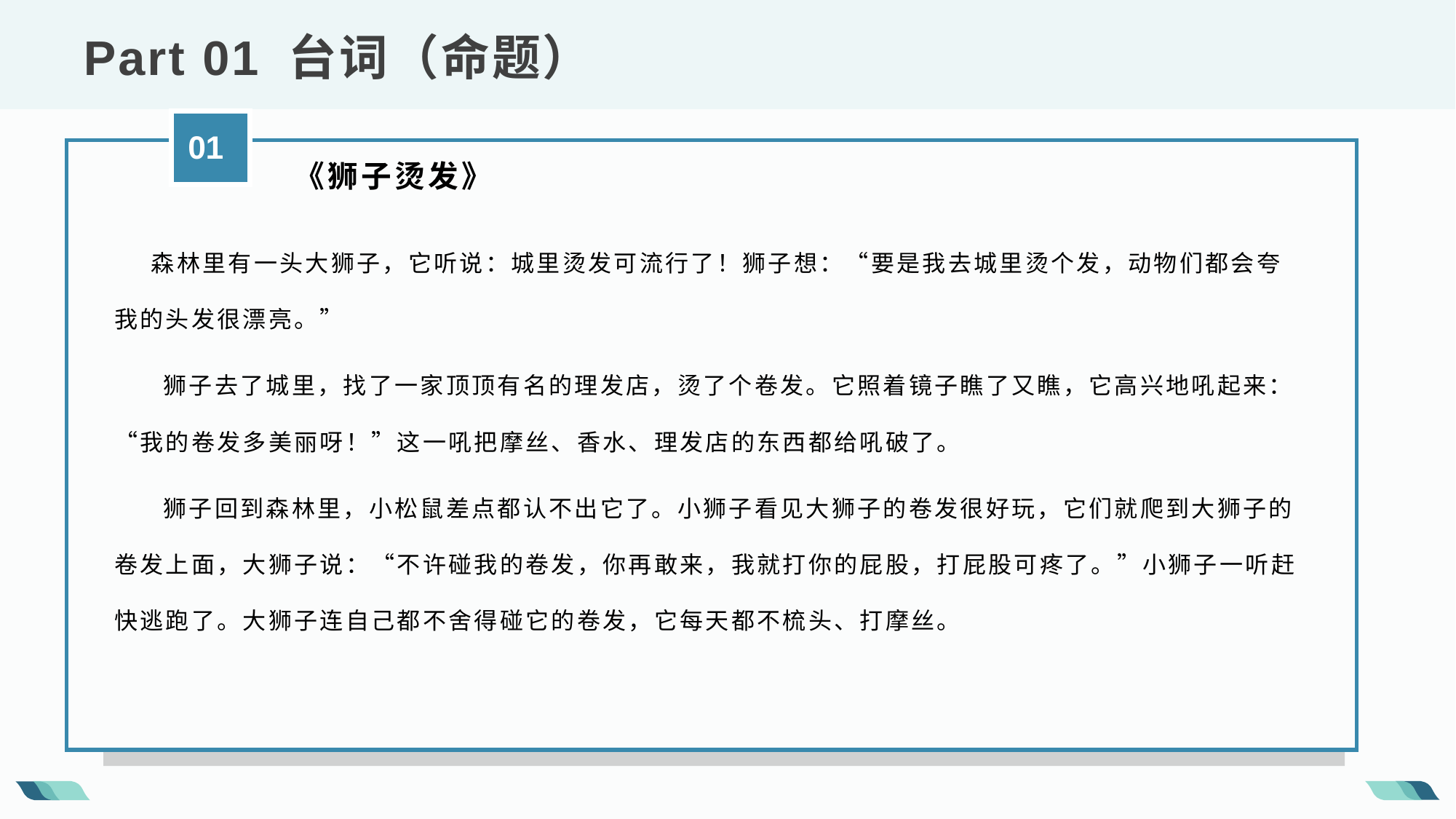

Part 01 台词（命题）

01
  《狮子烫发》

      森林里有一头大狮子，它听说：城里烫发可流行了！狮子想：“要是我去城里烫个发，动物们都会夸我的头发很漂亮。”
      狮子去了城里，找了一家顶顶有名的理发店，烫了个卷发。它照着镜子瞧了又瞧，它高兴地吼起来：“我的卷发多美丽呀！”这一吼把摩丝、香水、理发店的东西都给吼破了。
      狮子回到森林里，小松鼠差点都认不出它了。小狮子看见大狮子的卷发很好玩，它们就爬到大狮子的卷发上面，大狮子说：“不许碰我的卷发，你再敢来，我就打你的屁股，打屁股可疼了。”小狮子一听赶快逃跑了。大狮子连自己都不舍得碰它的卷发，它每天都不梳头、打摩丝。